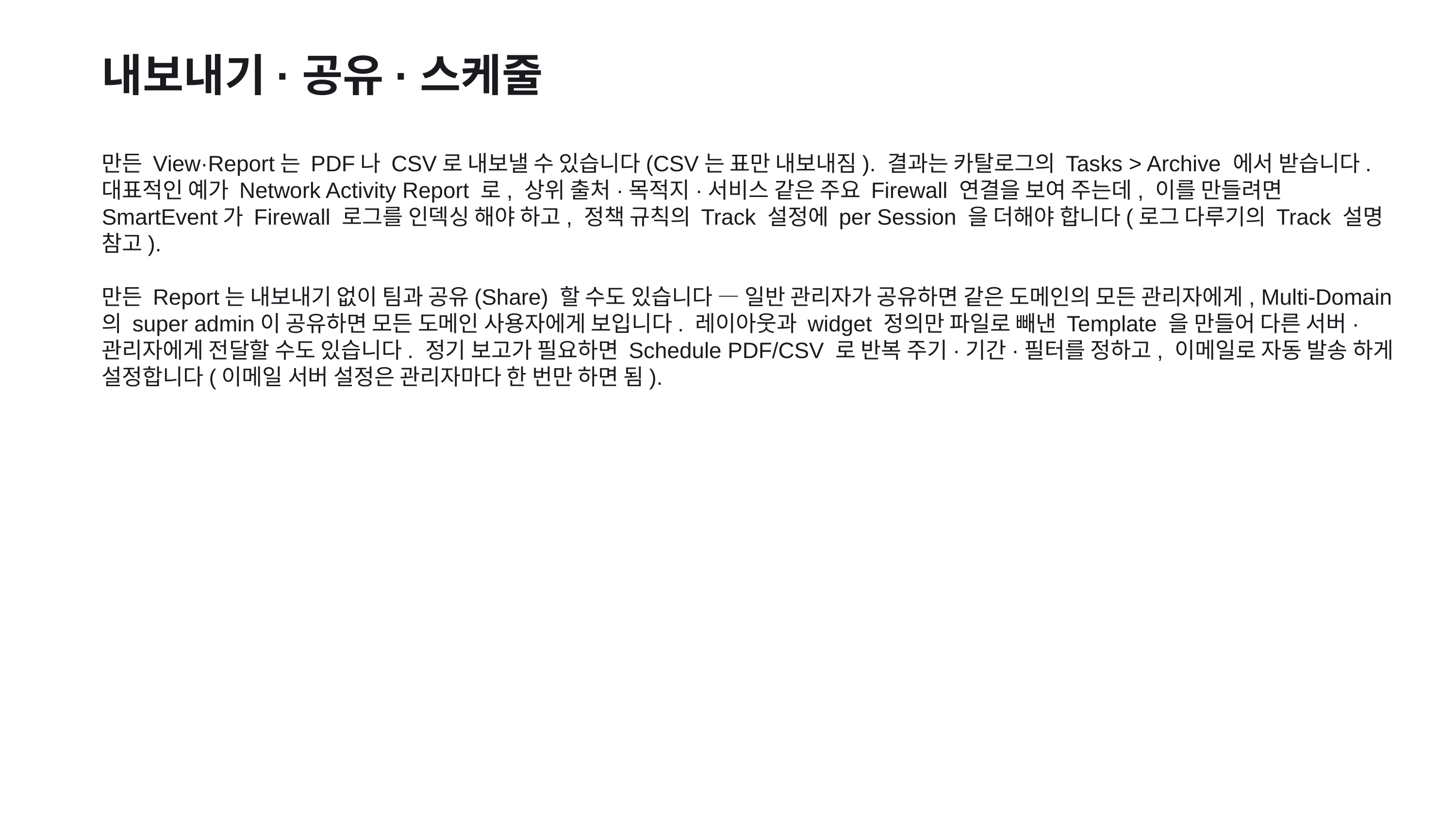

내보내기·공유·스케줄
만든 View·Report는 PDF나 CSV로 내보낼 수 있습니다(CSV는 표만 내보내짐). 결과는 카탈로그의 Tasks > Archive 에서 받습니다. 대표적인 예가 Network Activity Report 로, 상위 출처·목적지·서비스 같은 주요 Firewall 연결을 보여 주는데, 이를 만들려면 SmartEvent가 Firewall 로그를 인덱싱 해야 하고, 정책 규칙의 Track 설정에 per Session 을 더해야 합니다(로그 다루기의 Track 설명 참고).

만든 Report는 내보내기 없이 팀과 공유(Share) 할 수도 있습니다 — 일반 관리자가 공유하면 같은 도메인의 모든 관리자에게, Multi-Domain의 super admin이 공유하면 모든 도메인 사용자에게 보입니다. 레이아웃과 widget 정의만 파일로 빼낸 Template 을 만들어 다른 서버·관리자에게 전달할 수도 있습니다. 정기 보고가 필요하면 Schedule PDF/CSV 로 반복 주기·기간·필터를 정하고, 이메일로 자동 발송 하게 설정합니다(이메일 서버 설정은 관리자마다 한 번만 하면 됨).